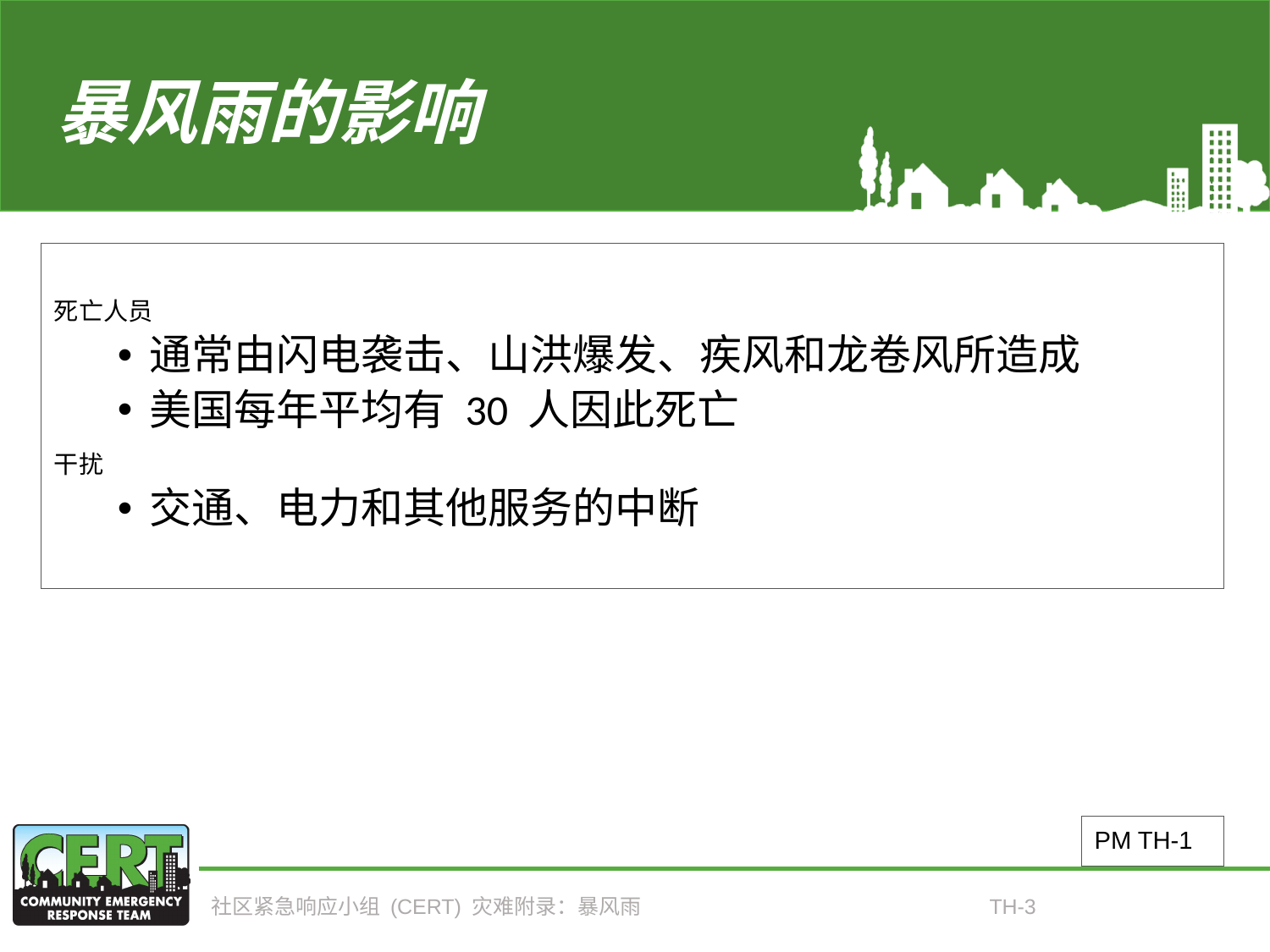

# 暴风雨的影响
死亡人员
通常由闪电袭击、山洪爆发、疾风和龙卷风所造成
美国每年平均有 30 人因此死亡
干扰
交通、电力和其他服务的中断
PM TH-1
社区紧急响应小组 (CERT) 灾难附录：暴风雨
TH-3